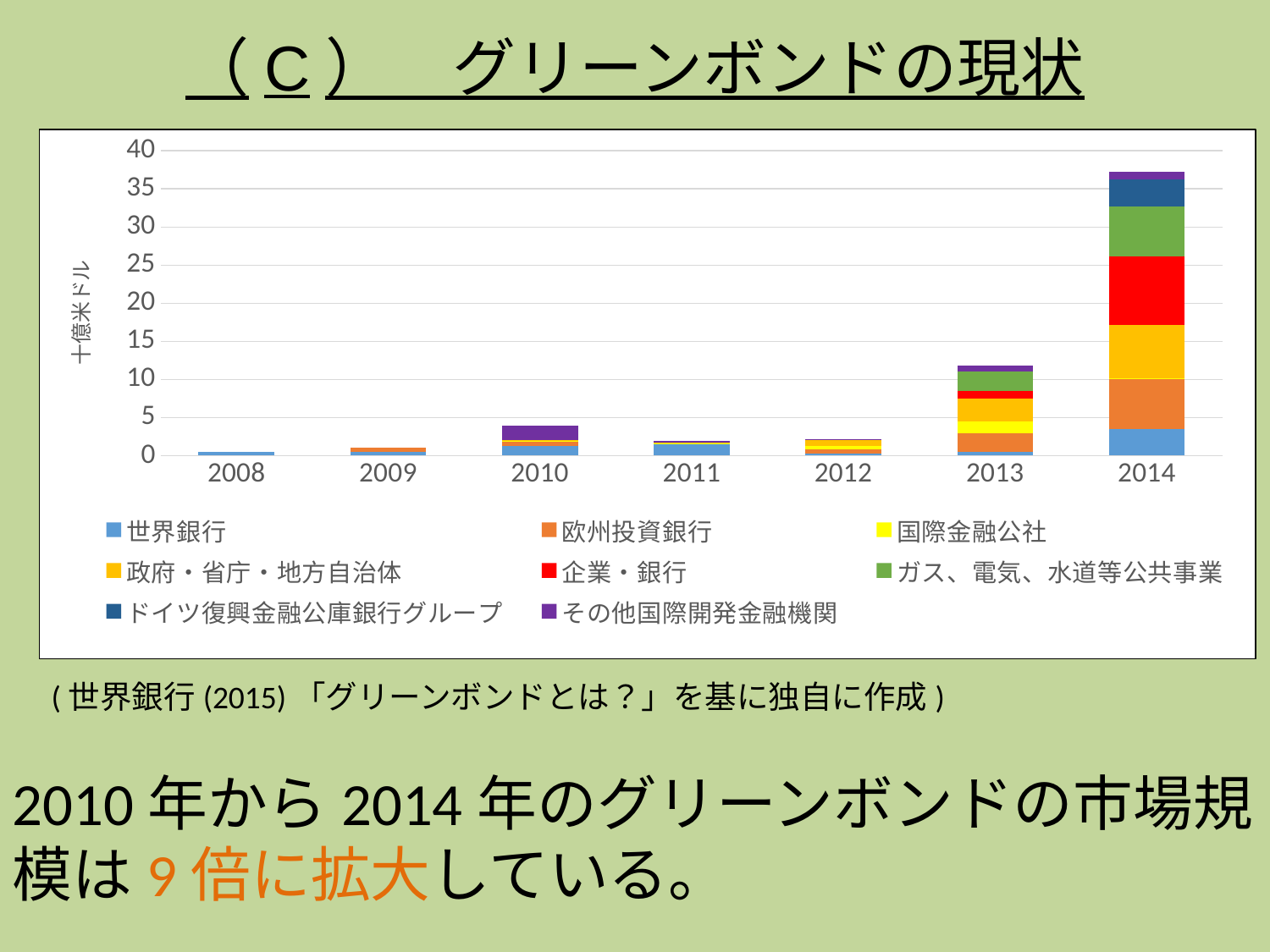

（C）　グリーンボンドの現状

### Chart

| Category | 世界銀行 | 欧州投資銀行 | 国際金融公社 | 政府・省庁・地方自治体 | 企業・銀行 | ガス、電気、水道等公共事業 | ドイツ復興金融公庫銀行グループ | その他国際開発金融機関 |
|---|---|---|---|---|---|---|---|---|
| 2008 | 0.5 | 0.0 | 0.0 | 0.0 | 0.0 | 0.0 | 0.0 | 0.0 |
| 2009 | 0.5 | 0.5 | 0.0 | 0.0 | 0.0 | 0.0 | 0.0 | 0.0 |
| 2010 | 1.3 | 0.5 | 0.1 | 0.2 | 0.0 | 0.0 | 0.0 | 1.8 |
| 2011 | 1.5 | 0.0 | 0.1 | 0.1 | 0.0 | 0.0 | 0.0 | 0.2 |
| 2012 | 0.30000000000000004 | 0.5 | 0.5 | 0.7000000000000001 | 0.0 | 0.0 | 0.0 | 0.2 |
| 2013 | 0.5 | 2.4 | 1.6 | 3.0 | 1.0 | 2.5 | 0.0 | 0.8 |
| 2014 | 3.5 | 6.5 | 0.2 | 7.0 | 9.0 | 6.5 | 3.5 | 1.0 |
(世界銀行(2015)「グリーンボンドとは？」を基に独自に作成)
2010年から2014年のグリーンボンドの市場規模は9倍に拡大している。